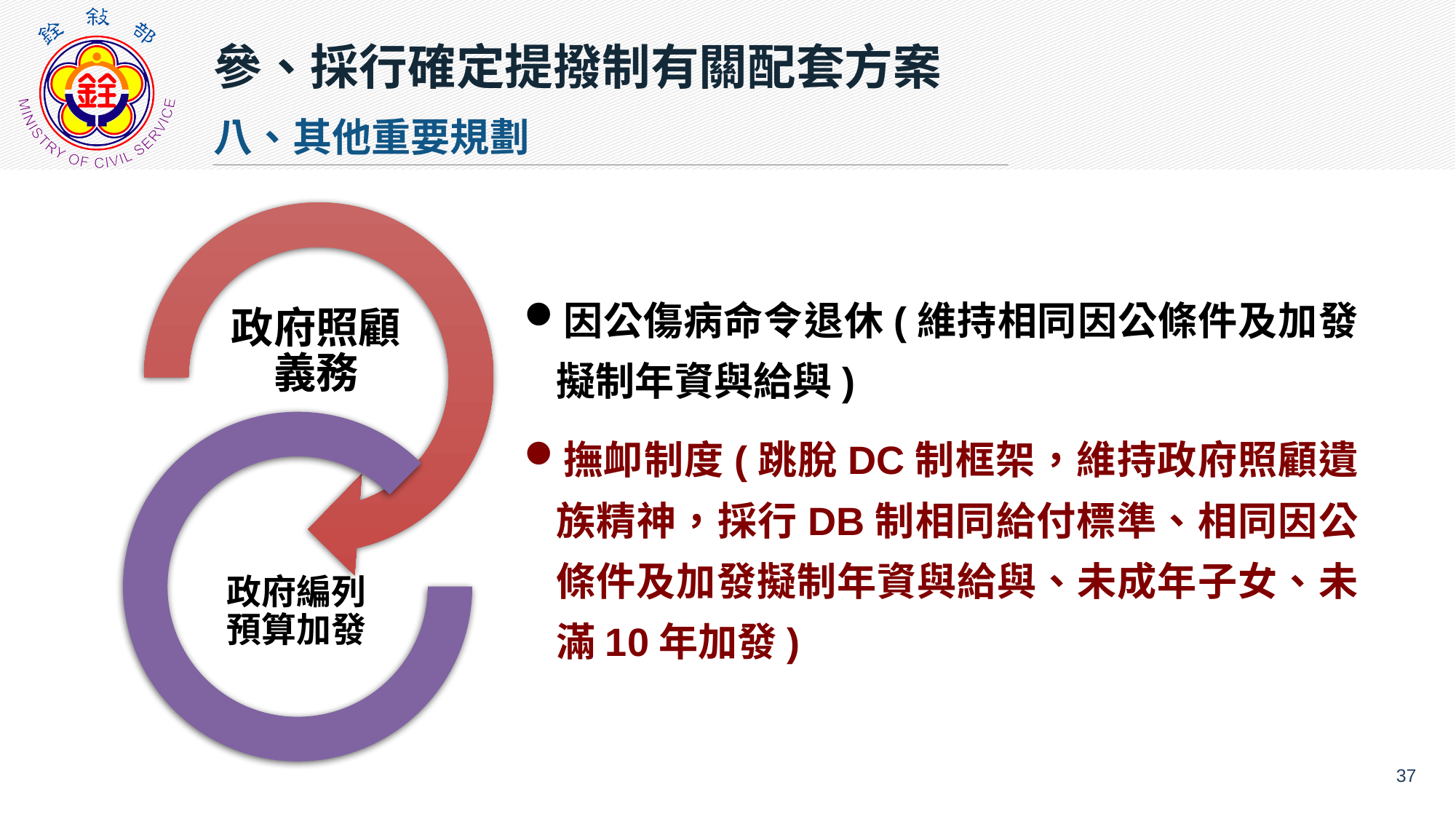

參、採行確定提撥制有關配套方案

八、其他重要規劃

因公傷病命令退休(維持相同因公條件及加發擬制年資與給與)
撫卹制度(跳脫DC制框架，維持政府照顧遺族精神，採行DB制相同給付標準、相同因公條件及加發擬制年資與給與、未成年子女、未滿10年加發)
政府照顧義務

政府編列
預算加發